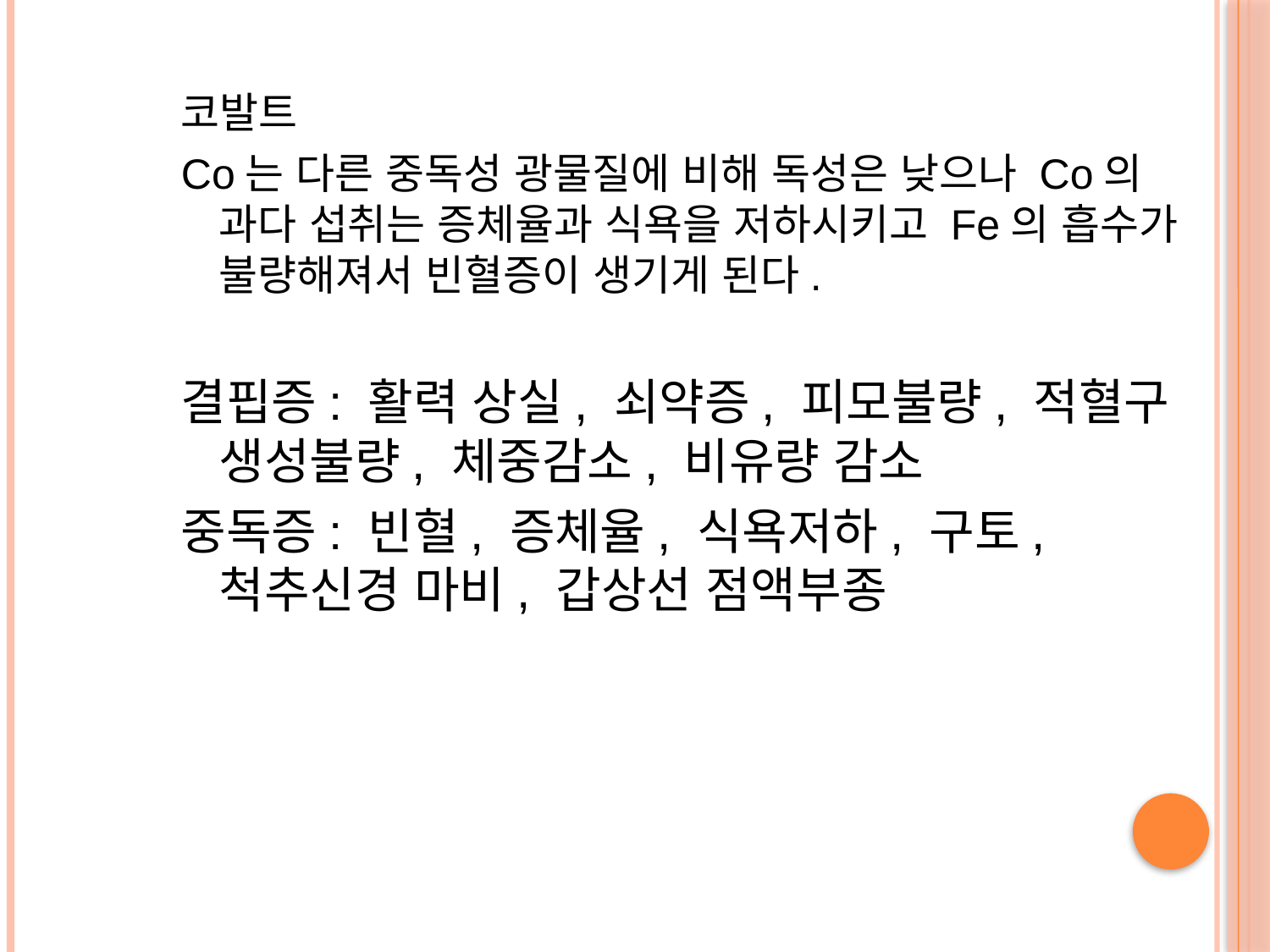

코발트
Co는 다른 중독성 광물질에 비해 독성은 낮으나 Co의 과다 섭취는 증체율과 식욕을 저하시키고 Fe의 흡수가 불량해져서 빈혈증이 생기게 된다.

결핍증: 활력 상실, 쇠약증, 피모불량, 적혈구 생성불량, 체중감소, 비유량 감소
중독증: 빈혈, 증체율, 식욕저하, 구토, 척추신경 마비, 갑상선 점액부종